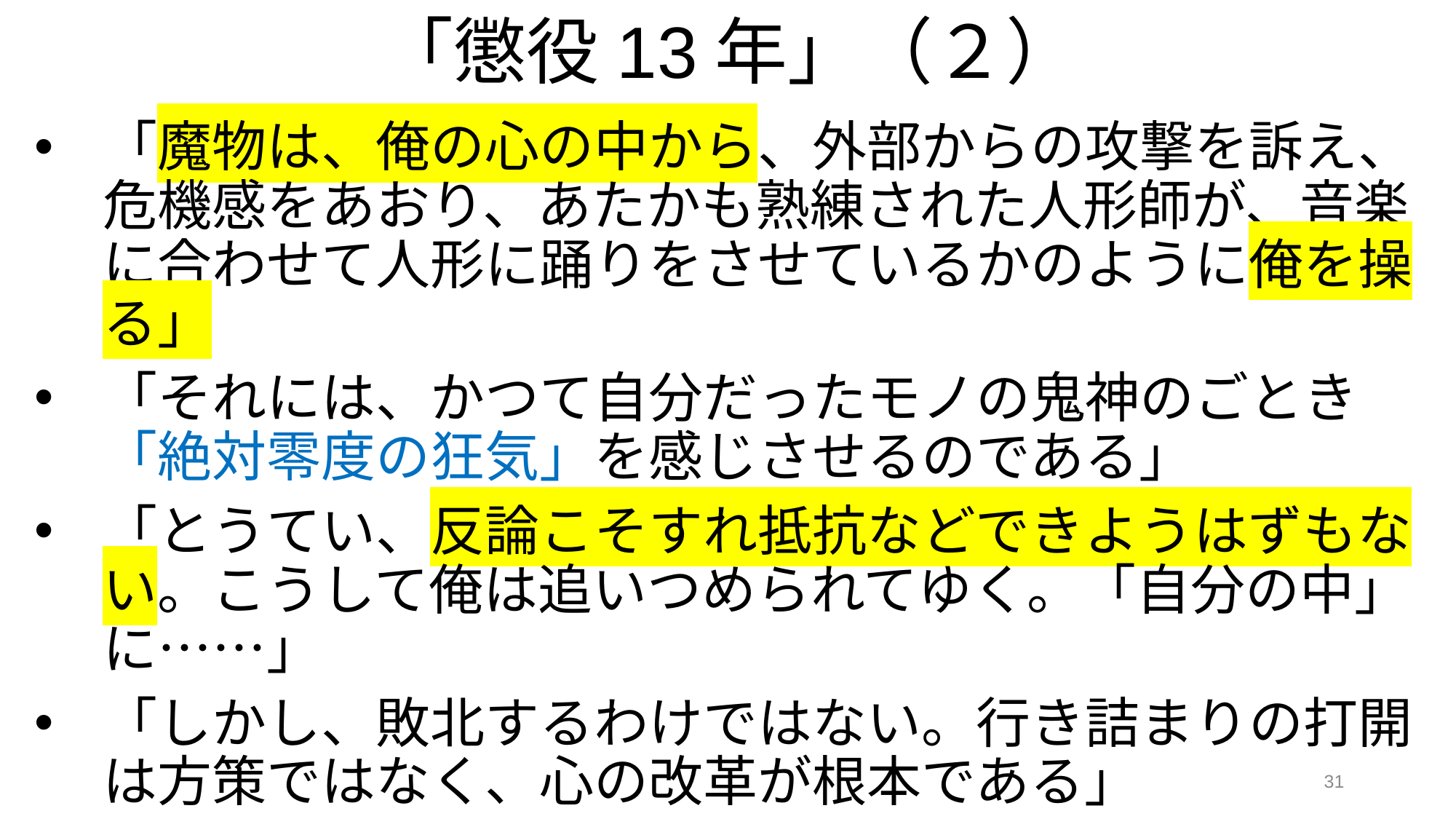

# 「懲役13年」（２）
「魔物は、俺の心の中から、外部からの攻撃を訴え、危機感をあおり、あたかも熟練された人形師が、音楽に合わせて人形に踊りをさせているかのように俺を操る」
「それには、かつて自分だったモノの鬼神のごとき「絶対零度の狂気」を感じさせるのである」
「とうてい、反論こそすれ抵抗などできようはずもない。こうして俺は追いつめられてゆく。「自分の中」に……」
「しかし、敗北するわけではない。行き詰まりの打開は方策ではなく、心の改革が根本である」
31